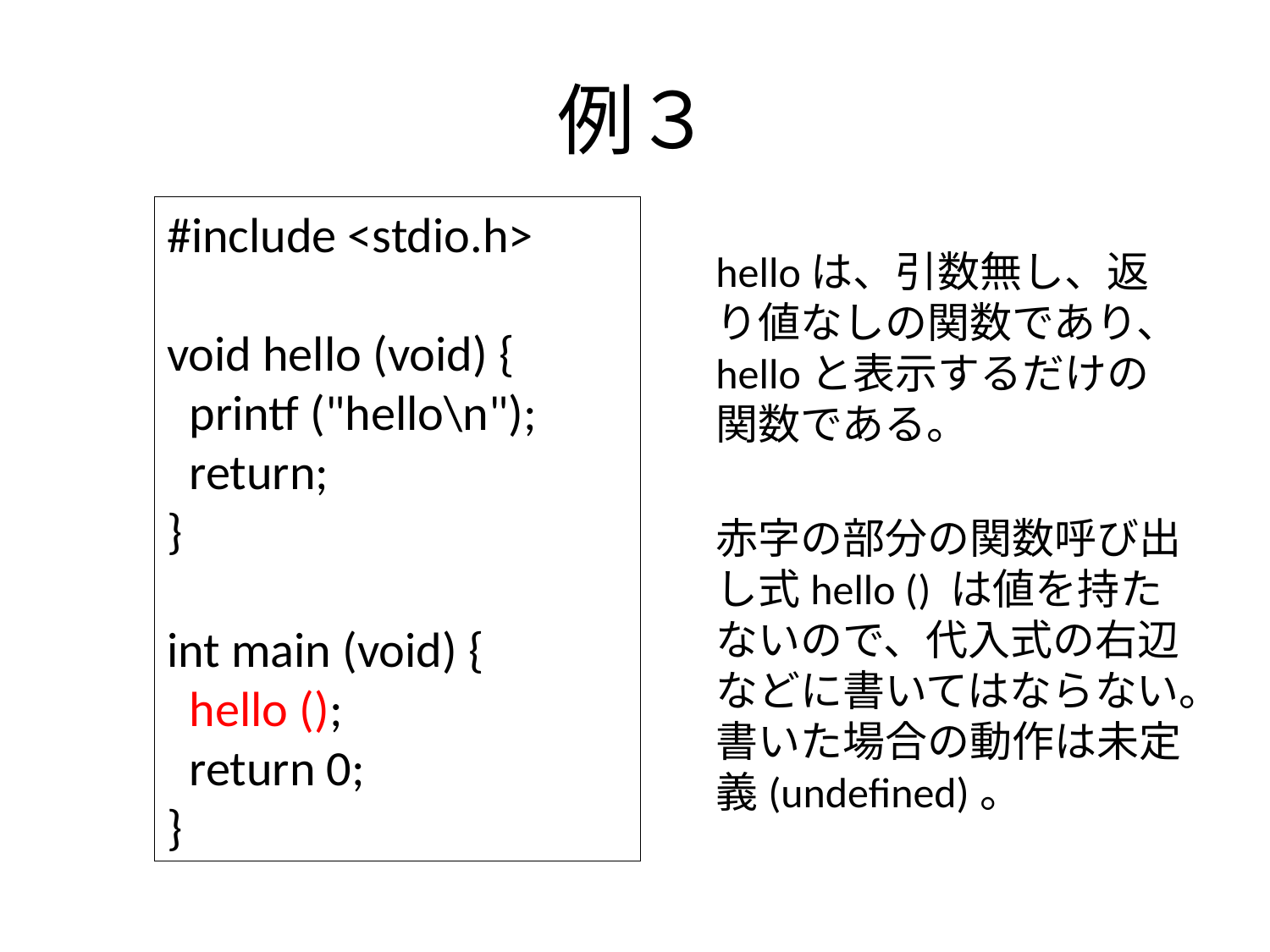

# 例３
#include <stdio.h>

void hello (void) {
  printf ("hello\n");
  return;
}

int main (void) {
  hello ();
  return 0;
}
helloは、引数無し、返り値なしの関数であり、helloと表示するだけの関数である。
赤字の部分の関数呼び出し式hello () は値を持たないので、代入式の右辺などに書いてはならない。
書いた場合の動作は未定義(undefined)。